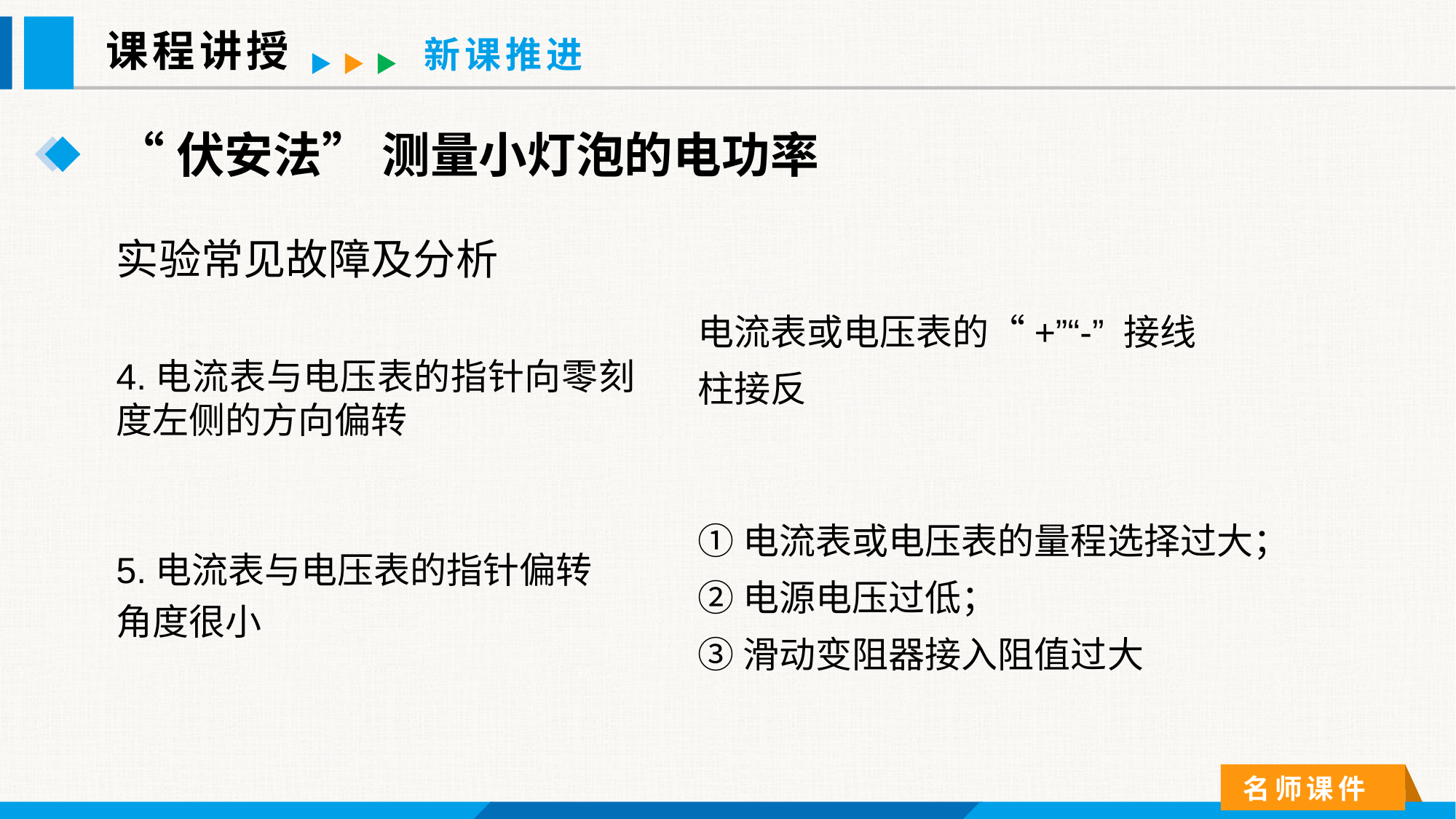

课程讲授
新课推进

“伏安法” 测量小灯泡的电功率

实验常见故障及分析
电流表或电压表的“+”“-” 接线柱接反
4.电流表与电压表的指针向零刻度左侧的方向偏转
①电流表或电压表的量程选择过大；
②电源电压过低；
③滑动变阻器接入阻值过大
5.电流表与电压表的指针偏转角度很小